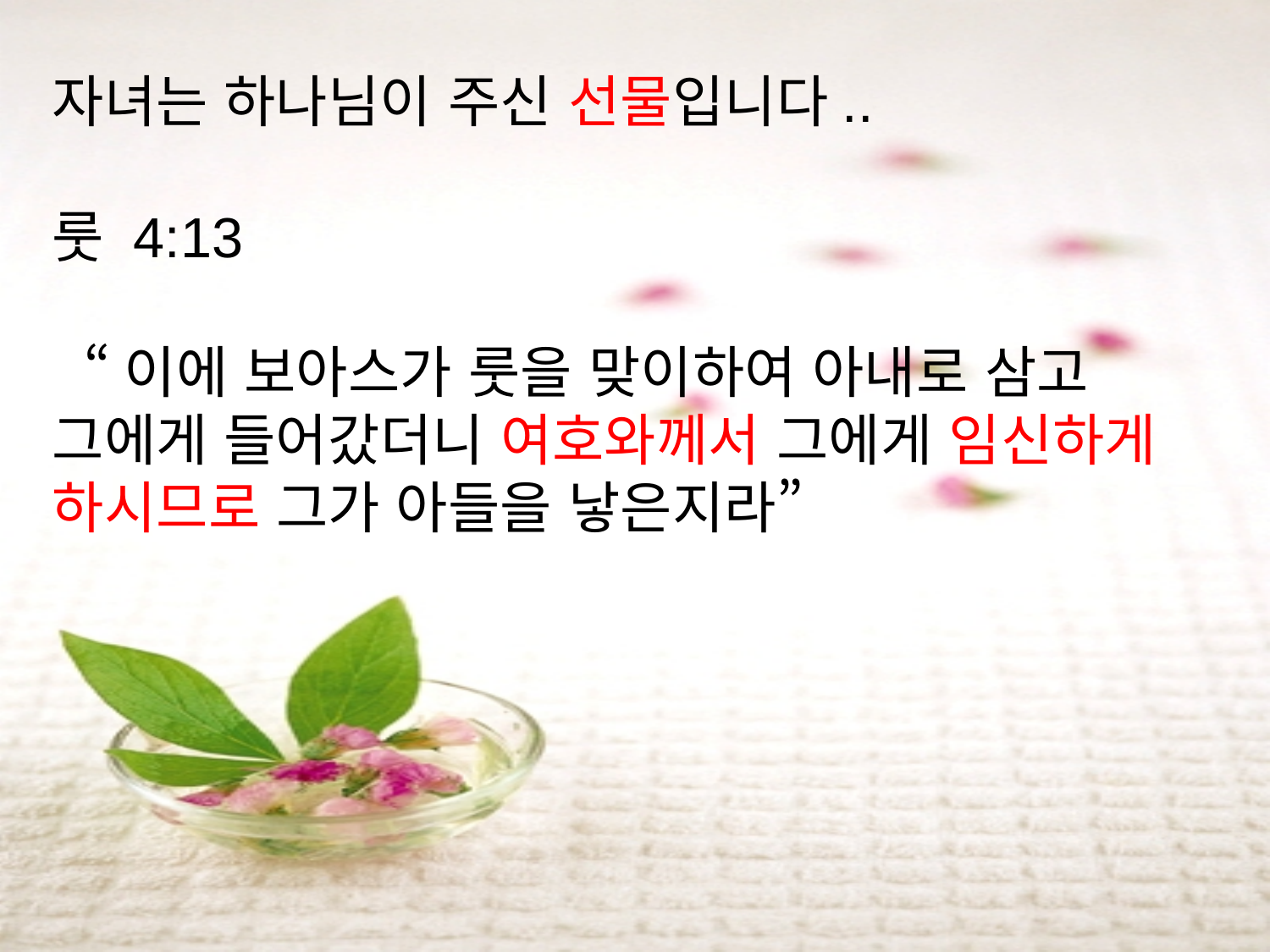

자녀는 하나님이 주신 선물입니다..

룻 4:13

  “이에 보아스가 룻을 맞이하여 아내로 삼고 그에게 들어갔더니 여호와께서 그에게 임신하게 하시므로 그가 아들을 낳은지라”